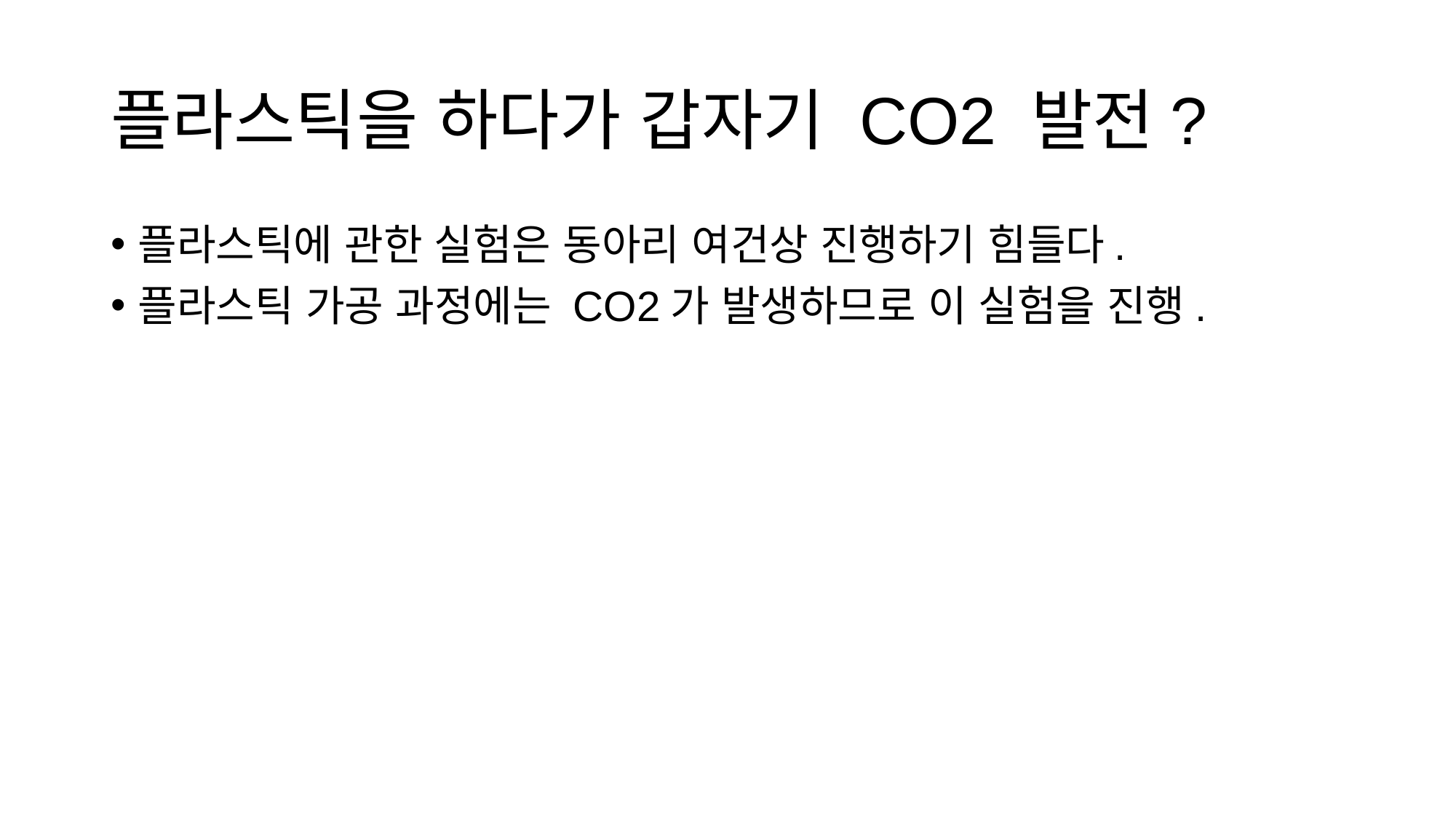

# 플라스틱을 하다가 갑자기 CO2 발전?
플라스틱에 관한 실험은 동아리 여건상 진행하기 힘들다.
플라스틱 가공 과정에는 CO2가 발생하므로 이 실험을 진행.